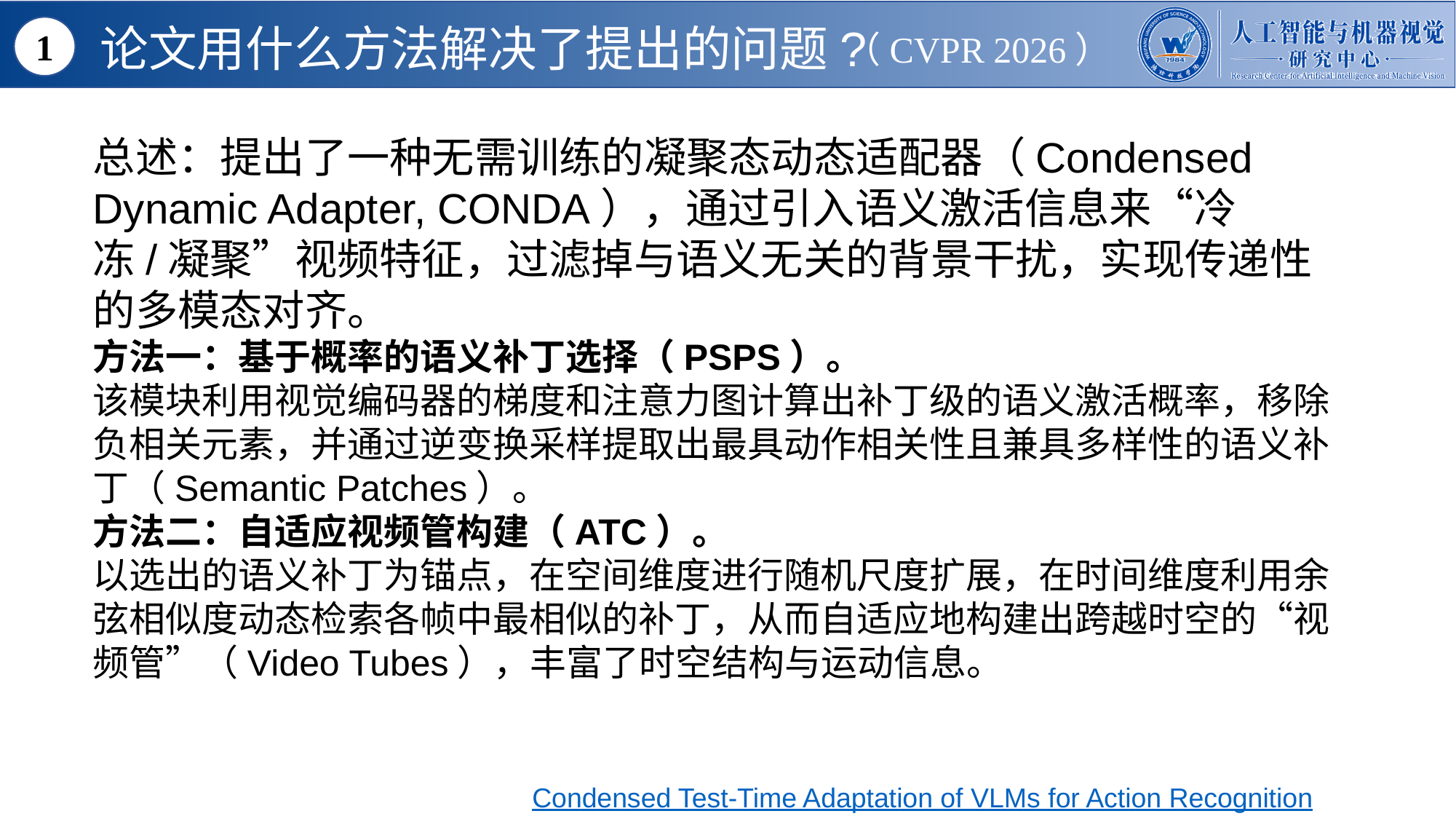

论文用什么方法解决了提出的问题?
1
（CVPR 2026）
总述：提出了一种无需训练的凝聚态动态适配器（Condensed Dynamic Adapter, CONDA），通过引入语义激活信息来“冷冻/凝聚”视频特征，过滤掉与语义无关的背景干扰，实现传递性的多模态对齐。
方法一：基于概率的语义补丁选择（PSPS）。
该模块利用视觉编码器的梯度和注意力图计算出补丁级的语义激活概率，移除负相关元素，并通过逆变换采样提取出最具动作相关性且兼具多样性的语义补丁（Semantic Patches）。
方法二：自适应视频管构建（ATC）。
以选出的语义补丁为锚点，在空间维度进行随机尺度扩展，在时间维度利用余弦相似度动态检索各帧中最相似的补丁，从而自适应地构建出跨越时空的“视频管”（Video Tubes），丰富了时空结构与运动信息。
7
Your Title
Condensed Test-Time Adaptation of VLMs for Action Recognition